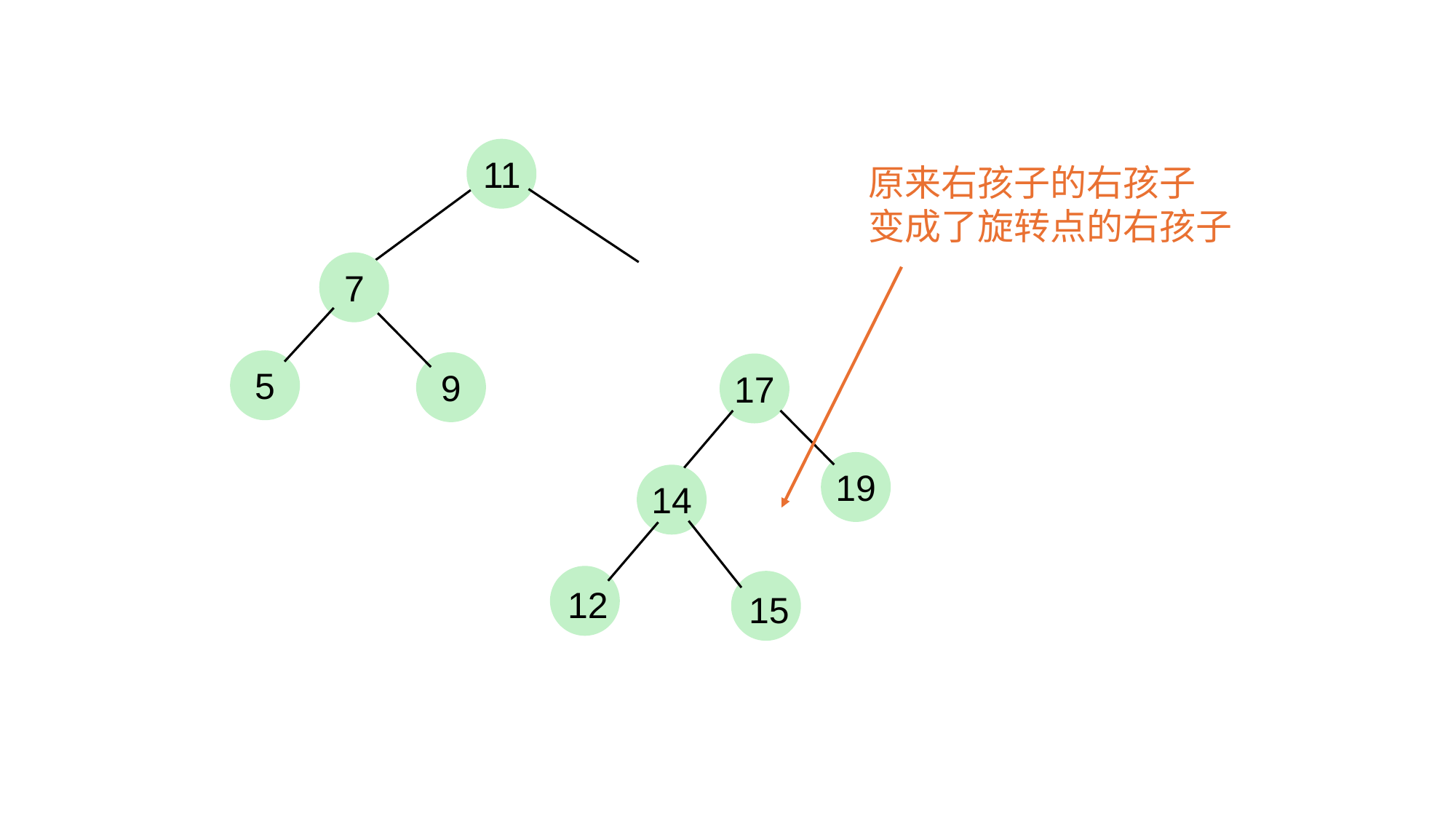

11
原来右孩子的右孩子
变成了旋转点的右孩子

7

5
9
17

19

14

12
15